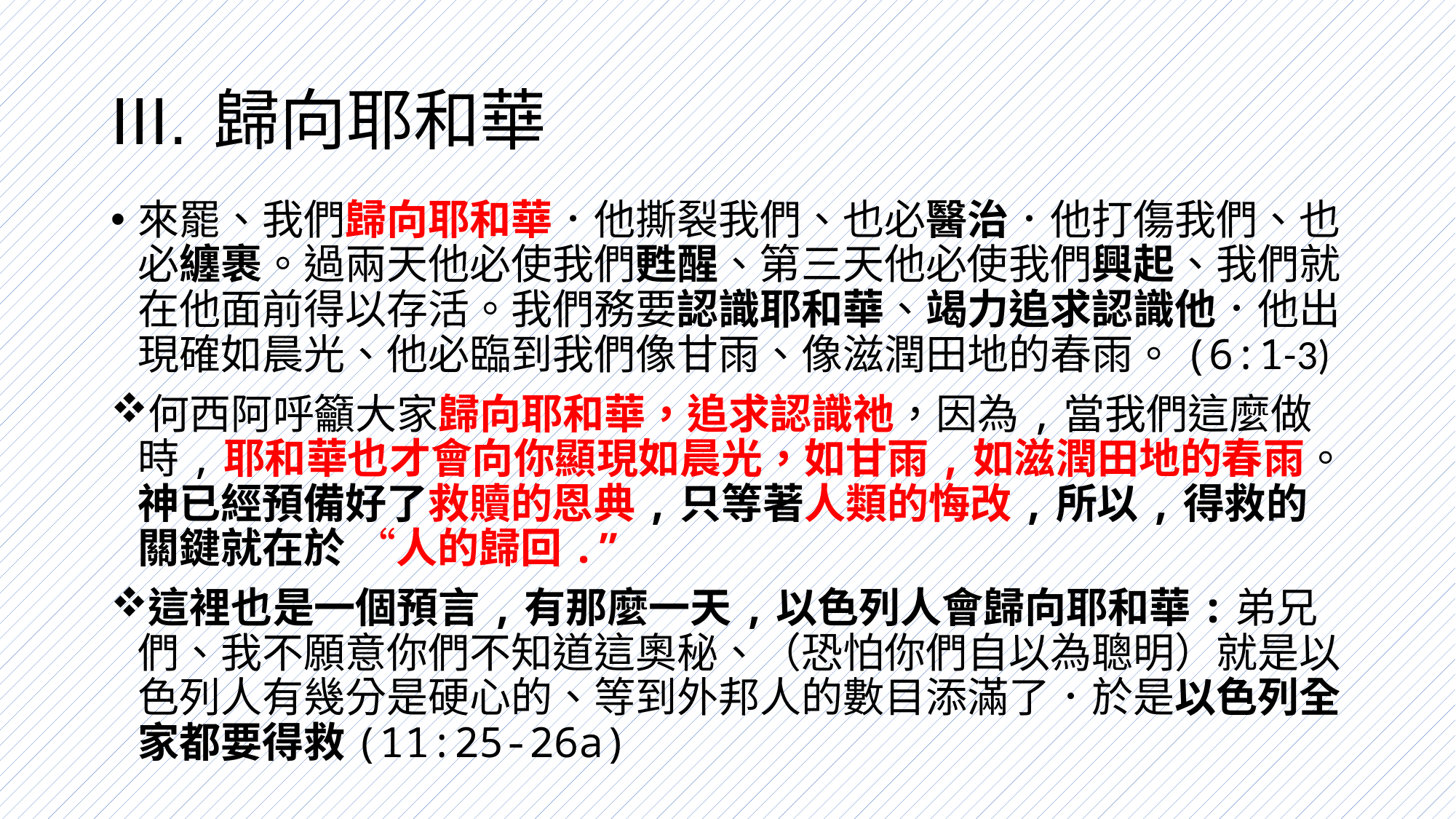

# 歸向耶和華
來罷、我們歸向耶和華．他撕裂我們、也必醫治．他打傷我們、也必纏裹。過兩天他必使我們甦醒、第三天他必使我們興起、我們就在他面前得以存活。我們務要認識耶和華、竭力追求認識他．他出現確如晨光、他必臨到我們像甘雨、像滋潤田地的春雨。(6:1-3)
何西阿呼籲大家歸向耶和華，追求認識祂，因為,當我們這麼做時,耶和華也才會向你顯現如晨光，如甘雨,如滋潤田地的春雨。神已經預備好了救贖的恩典,只等著人類的悔改,所以,得救的關鍵就在於 “人的歸回.”
這裡也是一個預言,有那麼一天,以色列人會歸向耶和華:弟兄們、我不願意你們不知道這奧秘、（恐怕你們自以為聰明）就是以色列人有幾分是硬心的、等到外邦人的數目添滿了．於是以色列全家都要得救(11:25-26a)